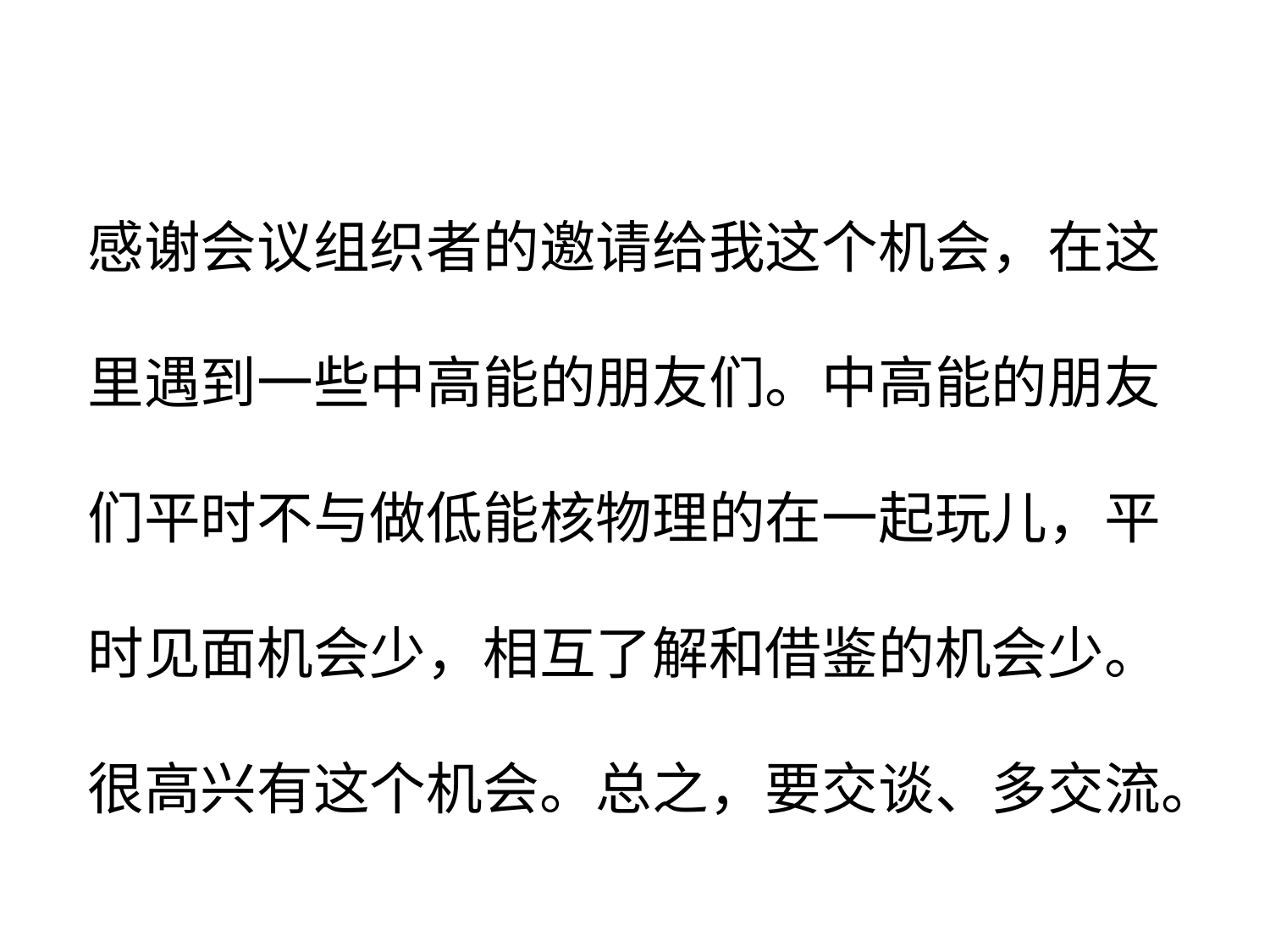

感谢会议组织者的邀请给我这个机会，在这里遇到一些中高能的朋友们。中高能的朋友们平时不与做低能核物理的在一起玩儿，平时见面机会少，相互了解和借鉴的机会少。
很高兴有这个机会。总之，要交谈、多交流。